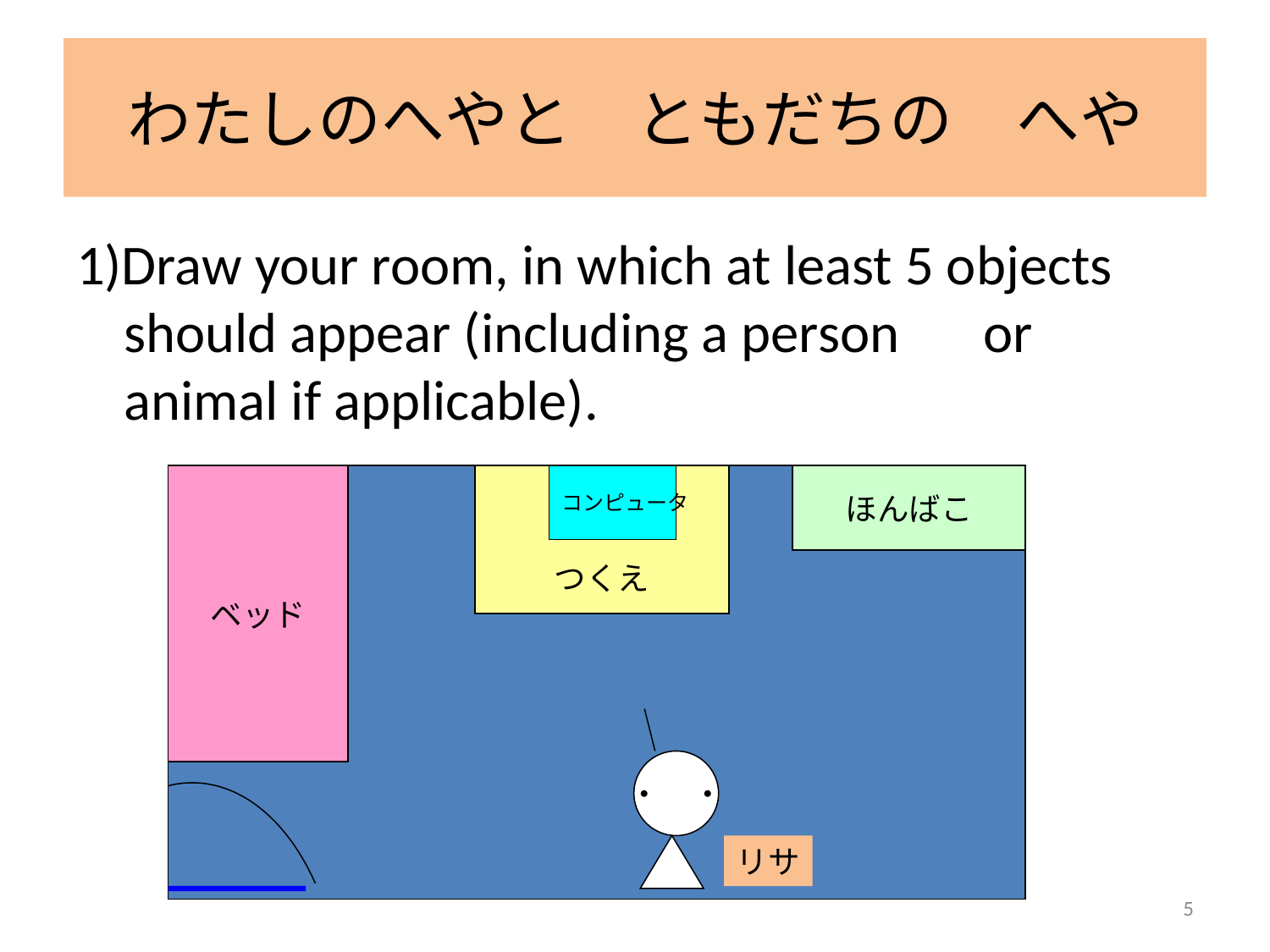

# わたしのへやと　ともだちの　へや
1)Draw your room, in which at least 5 objects should appear (including a person　or animal if applicable).

ベッド

つくえ
コンピュータ
ほんばこ

・　・

リサ
5